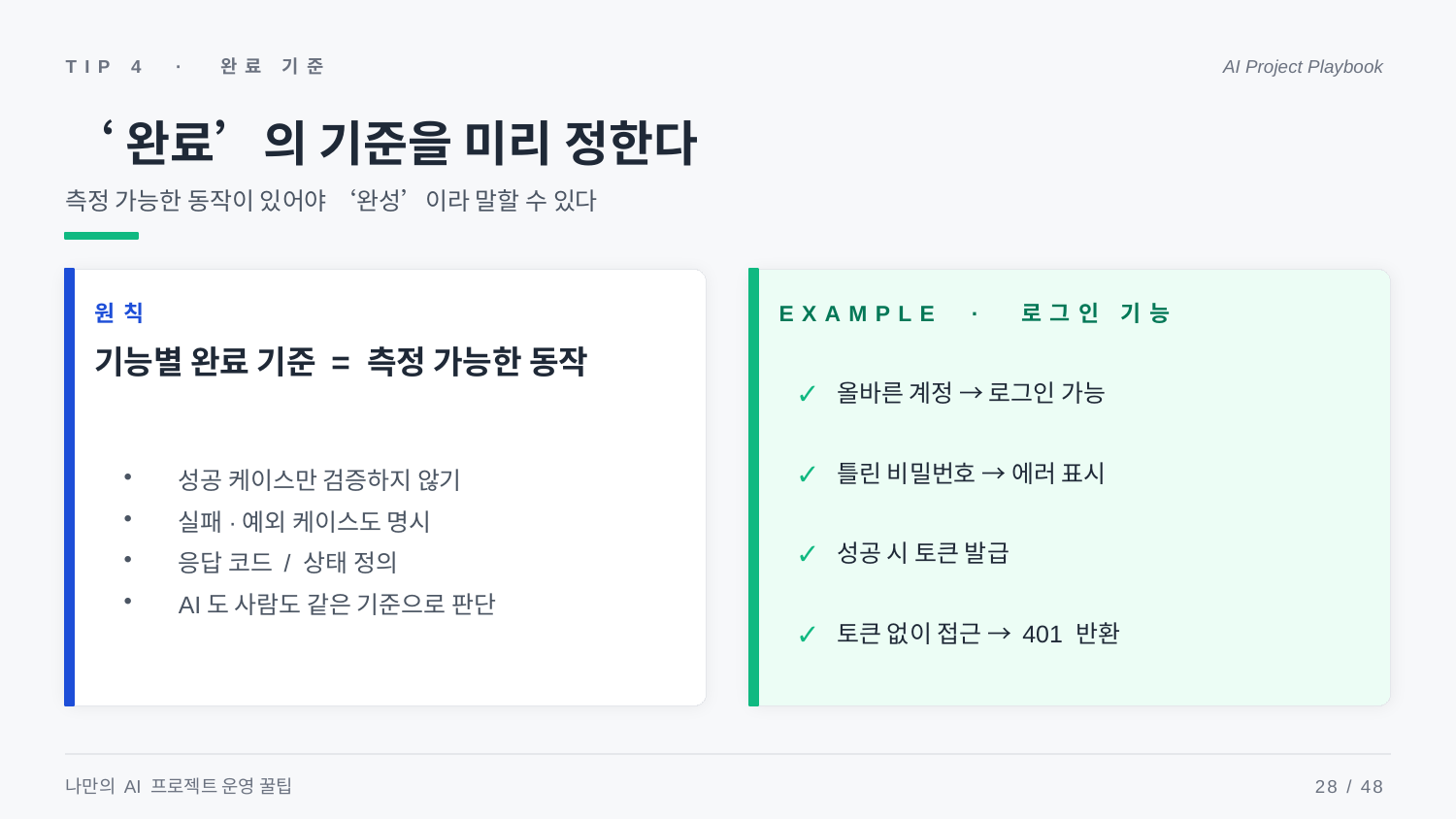

TIP 4  ·  완료 기준
AI Project Playbook
‘완료’의 기준을 미리 정한다
측정 가능한 동작이 있어야 ‘완성’이라 말할 수 있다

EXAMPLE  ·  로그인 기능
원칙
기능별 완료 기준 = 측정 가능한 동작
✓
올바른 계정 → 로그인 가능
✓
틀린 비밀번호 → 에러 표시
성공 케이스만 검증하지 않기
실패·예외 케이스도 명시
응답 코드 / 상태 정의
AI도 사람도 같은 기준으로 판단
✓
성공 시 토큰 발급
✓
토큰 없이 접근 → 401 반환

나만의 AI 프로젝트 운영 꿀팁
28 / 48